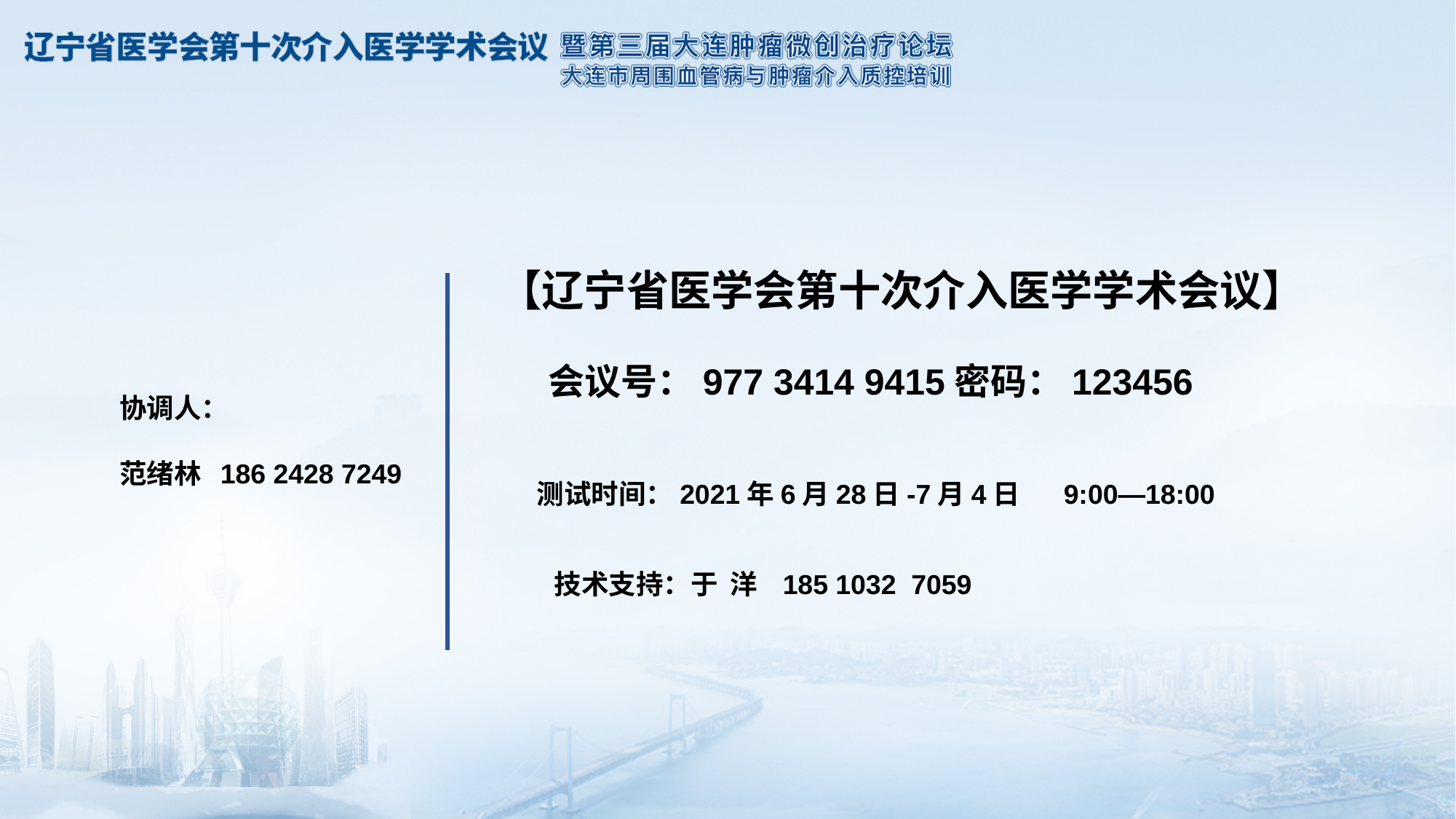

【辽宁省医学会第十次介入医学学术会议】
      会议号：977 3414 9415密码：123456
协调人：
范绪林  186 2428 7249
测试时间：2021年6月28日-7月4日      9:00—18:00
技术支持：于  洋   185 1032  7059